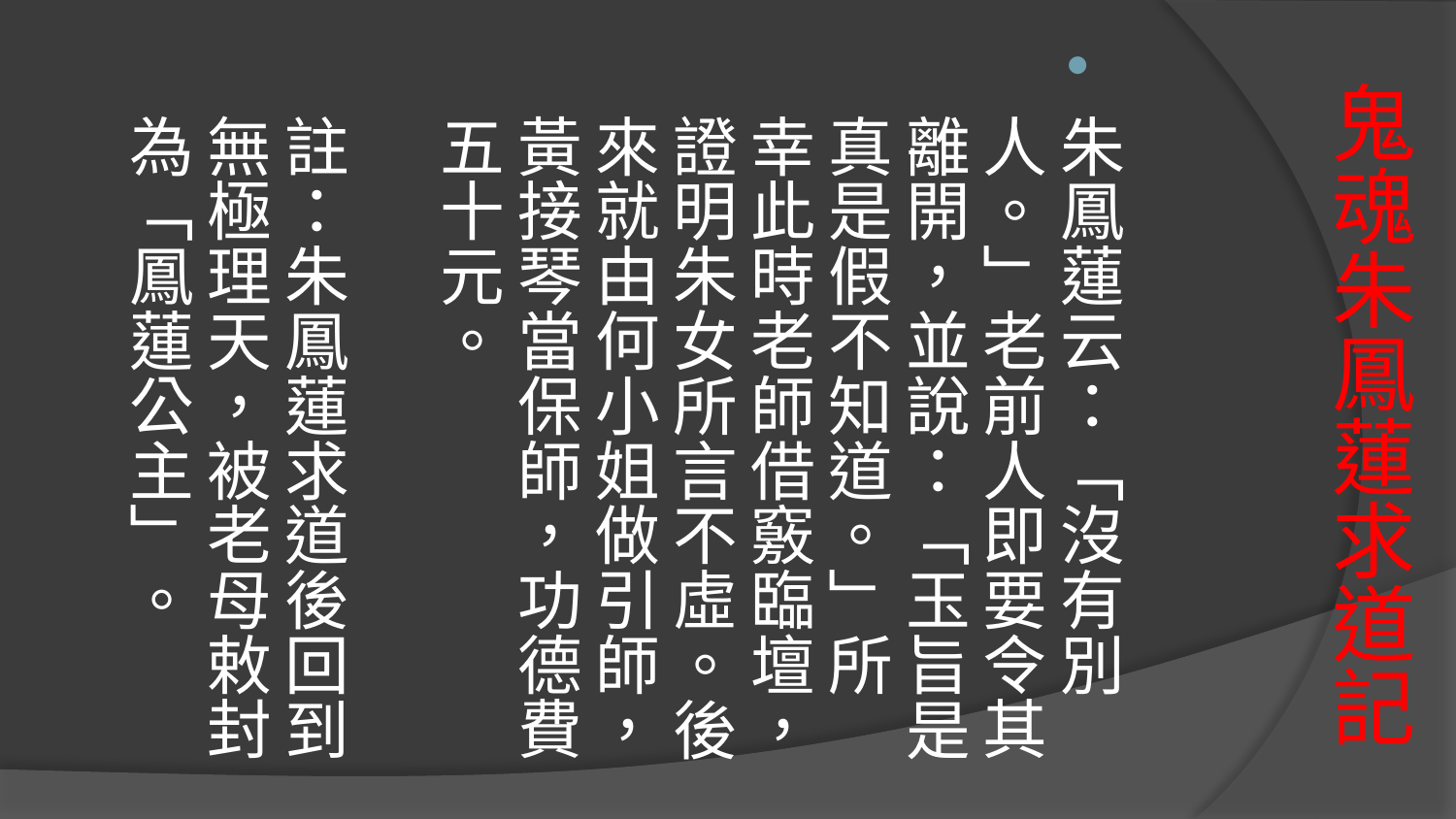

朱鳳蓮云：「沒有別人。」老前人即要令其離開，並說：「玉旨是真是假不知道。」所
幸此時老師借竅臨壇，證明朱女所言不虛。後來就由何小姐做引師，黃接琴當保師，功德費五十元。
註：朱鳳蓮求道後回到無極理天，被老母敕封為「鳳蓮公主」。

# 鬼魂朱鳳蓮求道記